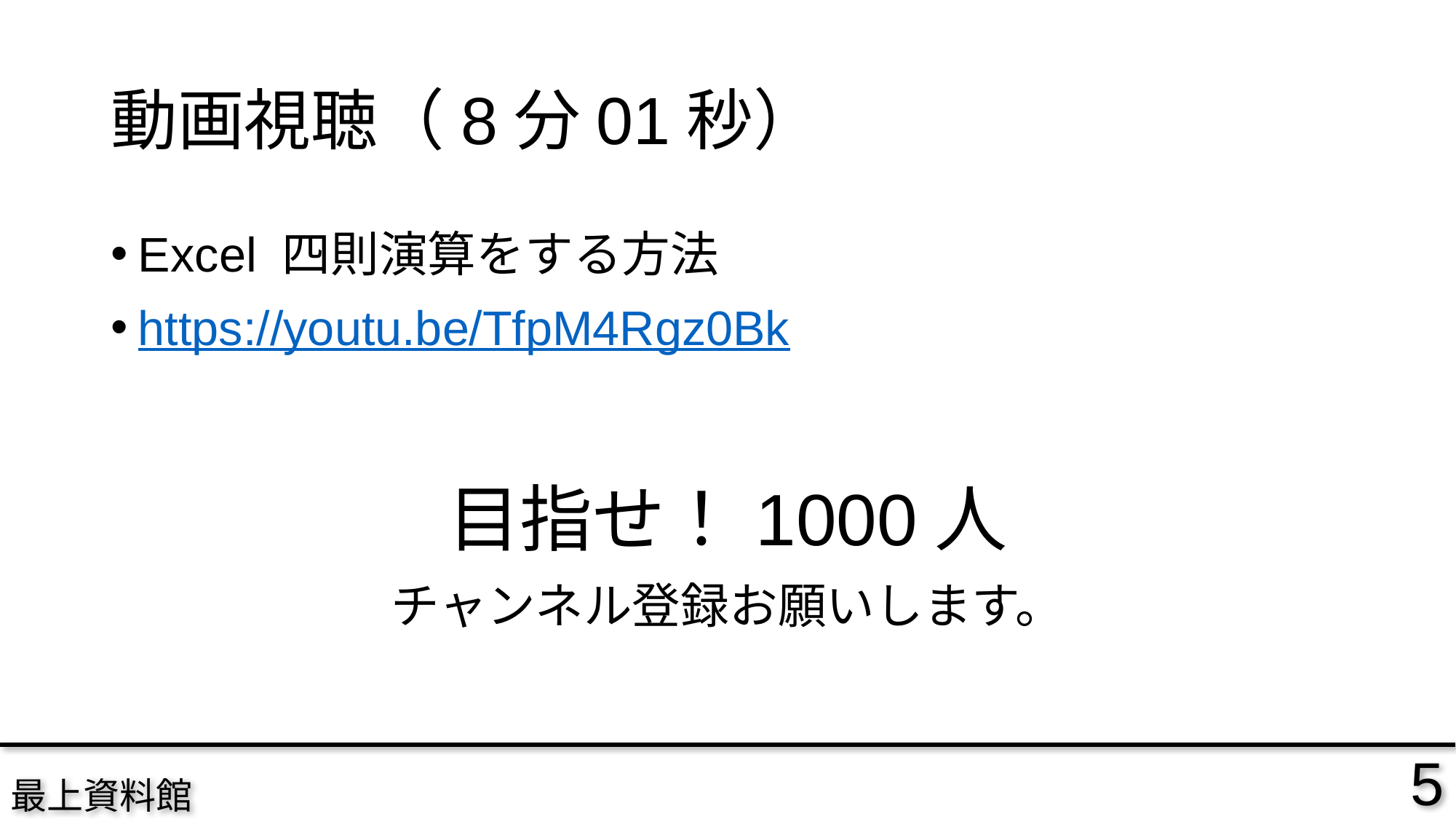

# 動画視聴（8分01秒）
Excel 四則演算をする方法
https://youtu.be/TfpM4Rgz0Bk

目指せ！1000人
チャンネル登録お願いします。